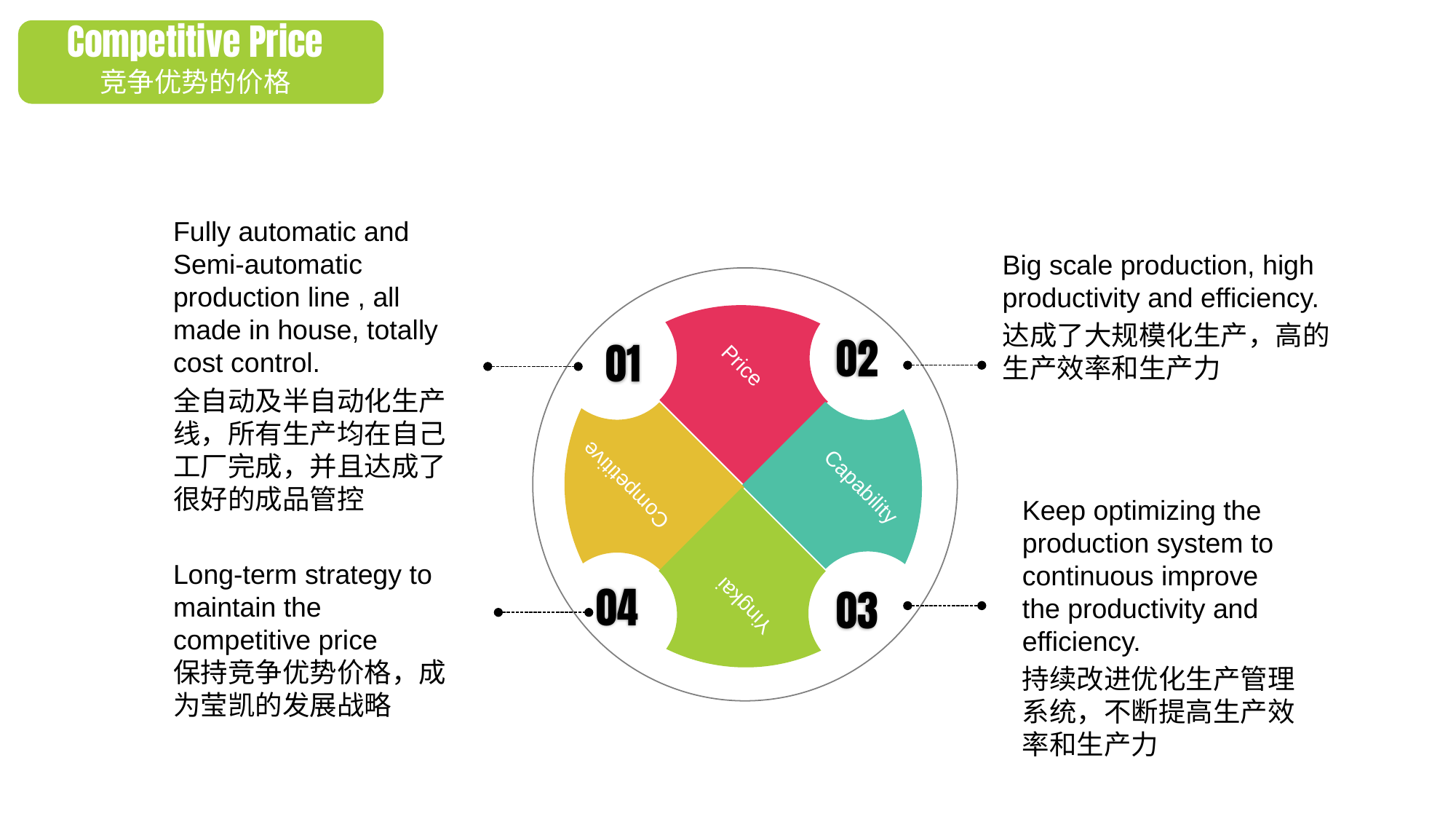

Competitive Price
竞争优势的价格
Competitive Price
竞争优势的价格
Competitive Price
竞争优势的价格

Fully automatic and Semi-automatic production line , all made in house, totally cost control.
全自动及半自动化生产线，所有生产均在自己工厂完成，并且达成了很好的成品管控
Big scale production, high productivity and efficiency.
达成了大规模化生产，高的生产效率和生产力

Price
Capability
Competitive
Yingkai
02
01
Keep optimizing the production system to continuous improve the productivity and efficiency.
持续改进优化生产管理系统，不断提高生产效率和生产力
Long-term strategy to maintain the competitive price
保持竞争优势价格，成为莹凯的发展战略
04
03